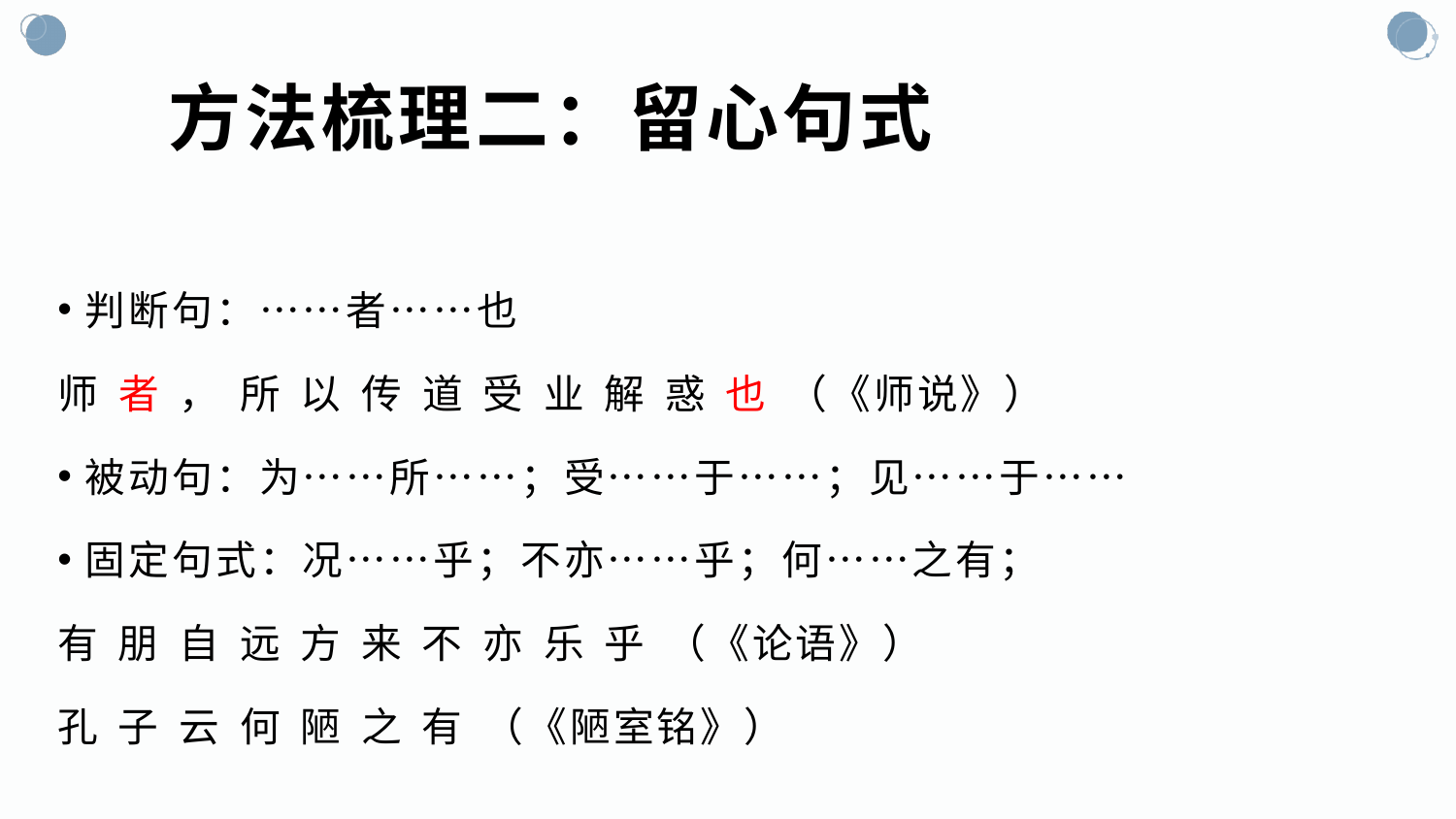

# 方法梳理二：留心句式
判断句：……者……也
师者，所以传道受业解惑也（《师说》）
被动句：为……所……；受……于……；见……于……
固定句式：况……乎；不亦……乎；何……之有；
有朋自远方来不亦乐乎（《论语》）
孔子云何陋之有（《陋室铭》）